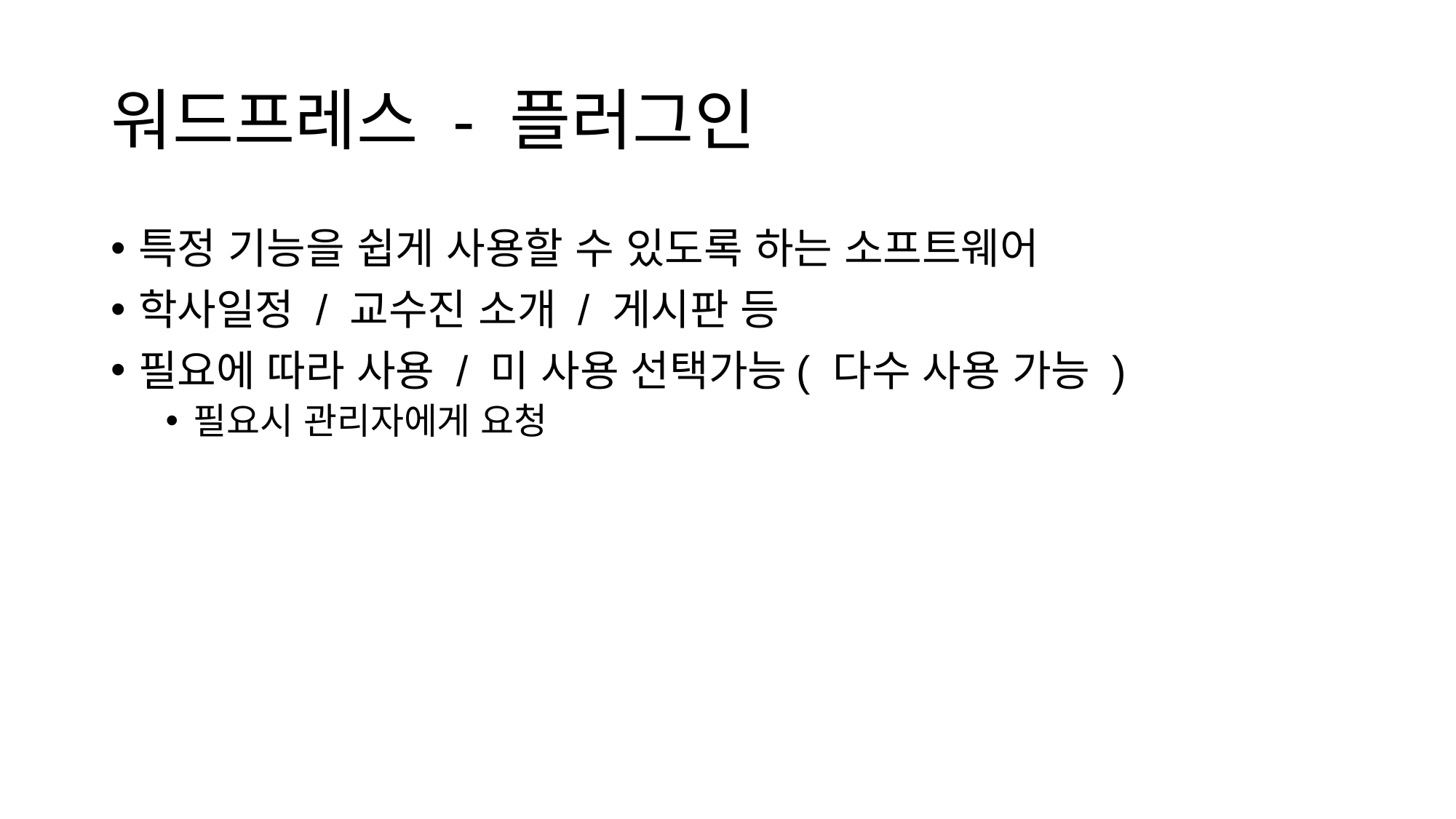

# 워드프레스 - 플러그인
특정 기능을 쉽게 사용할 수 있도록 하는 소프트웨어
학사일정 / 교수진 소개 / 게시판 등
필요에 따라 사용 / 미 사용 선택가능( 다수 사용 가능 )
필요시 관리자에게 요청